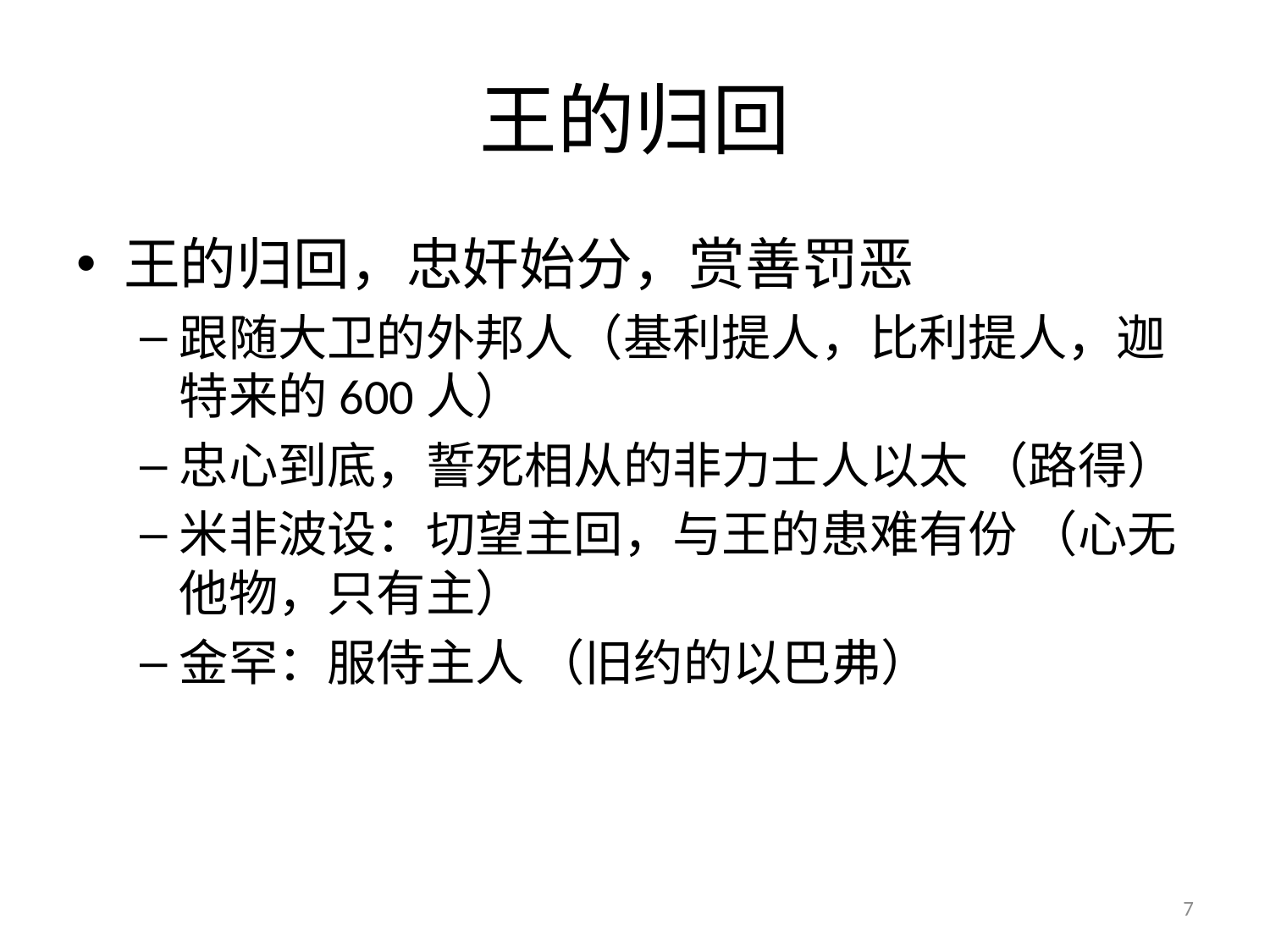

# 王的归回
王的归回，忠奸始分，赏善罚恶
跟随大卫的外邦人（基利提人，比利提人，迦特来的600人）
忠心到底，誓死相从的非力士人以太 （路得）
米非波设：切望主回，与王的患难有份 （心无他物，只有主）
金罕：服侍主人 （旧约的以巴弗）

7